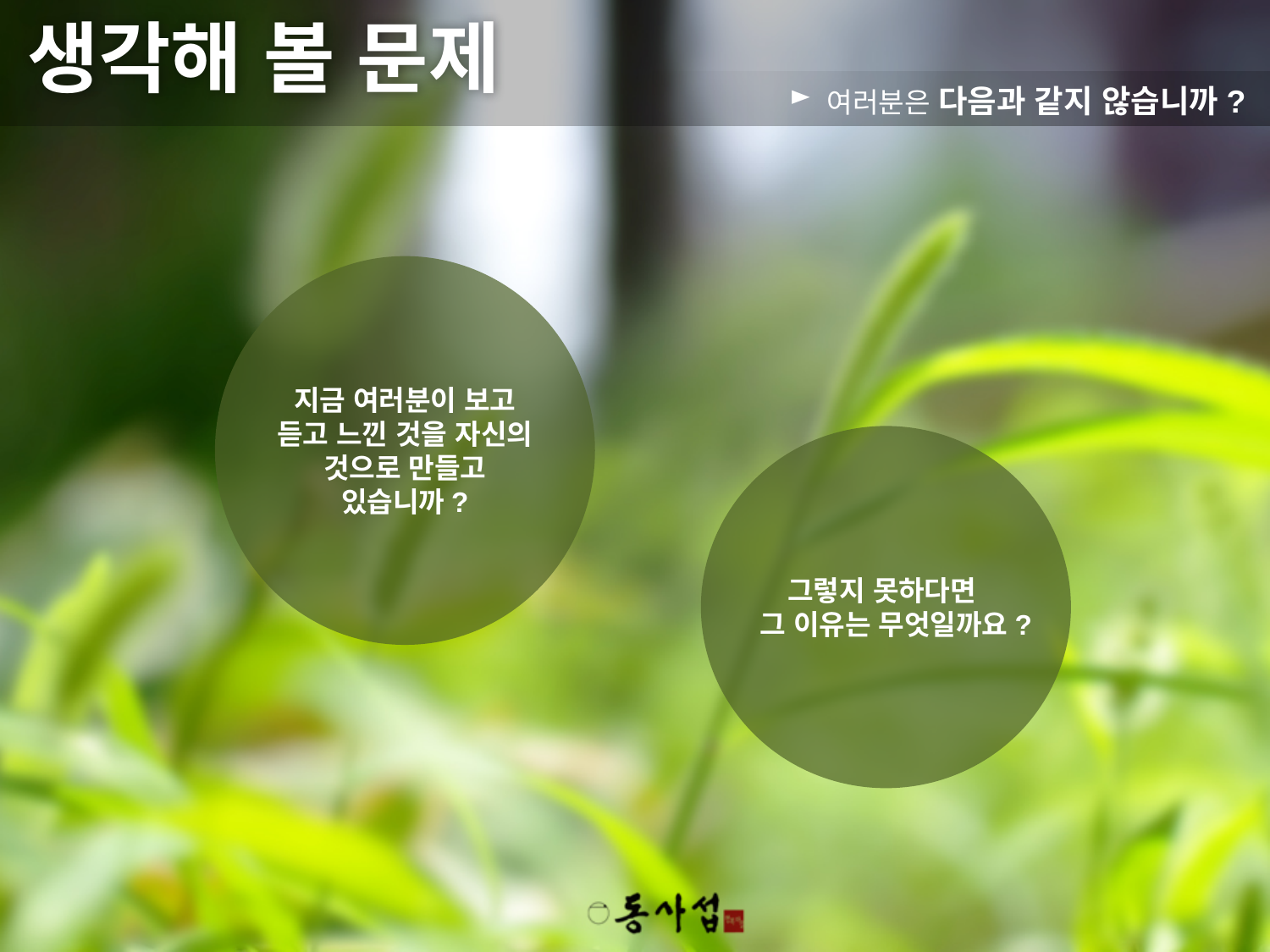

생각해 볼 문제

 여러분은 다음과 같지 않습니까?

지금 여러분이 보고 듣고 느낀 것을 자신의 것으로 만들고 있습니까?
그렇지 못하다면
그 이유는 무엇일까요?